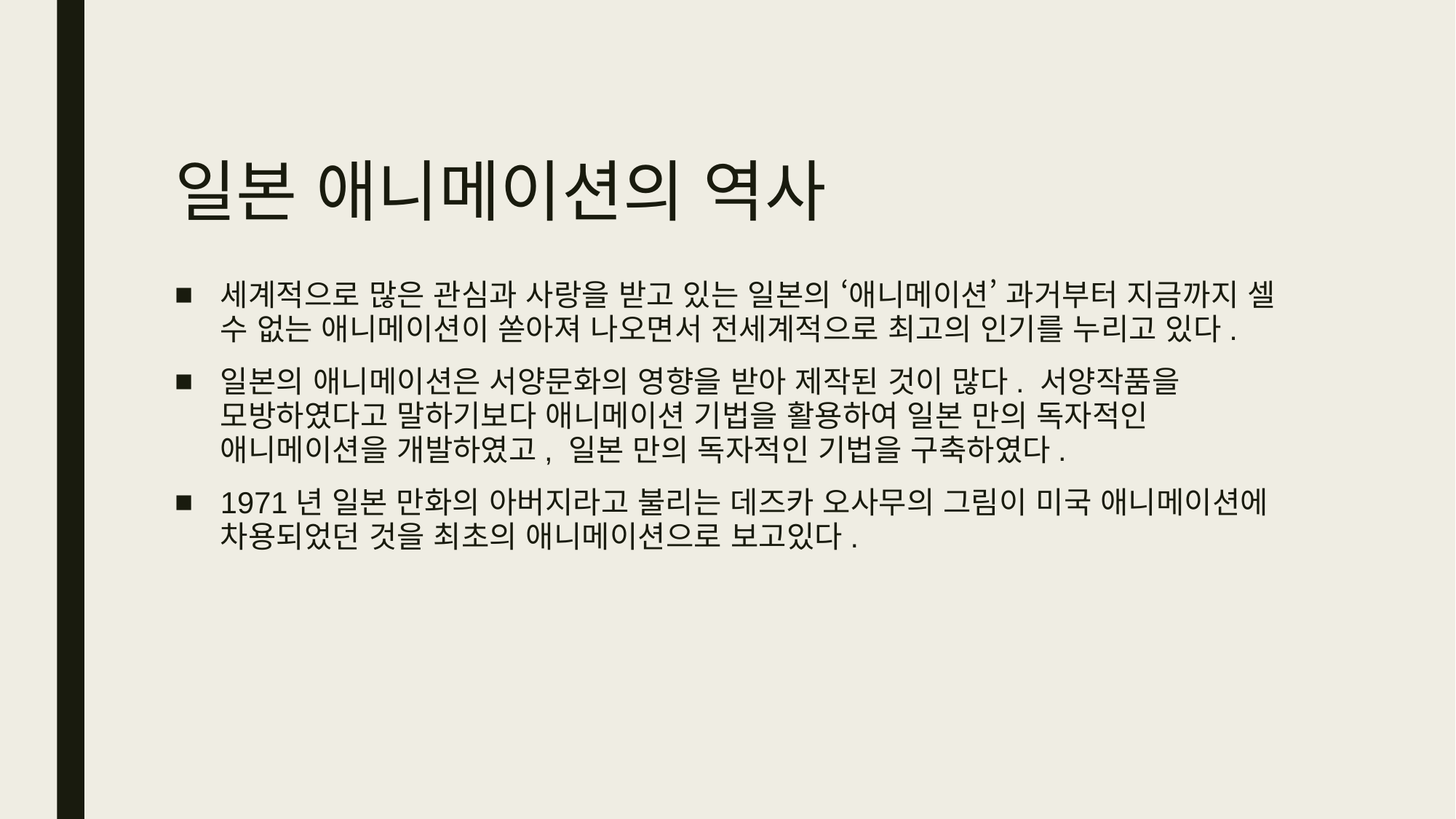

# 일본 애니메이션의 역사
세계적으로 많은 관심과 사랑을 받고 있는 일본의 ‘애니메이션’ 과거부터 지금까지 셀 수 없는 애니메이션이 쏟아져 나오면서 전세계적으로 최고의 인기를 누리고 있다.
일본의 애니메이션은 서양문화의 영향을 받아 제작된 것이 많다. 서양작품을 모방하였다고 말하기보다 애니메이션 기법을 활용하여 일본 만의 독자적인 애니메이션을 개발하였고, 일본 만의 독자적인 기법을 구축하였다.
1971년 일본 만화의 아버지라고 불리는 데즈카 오사무의 그림이 미국 애니메이션에 차용되었던 것을 최초의 애니메이션으로 보고있다.